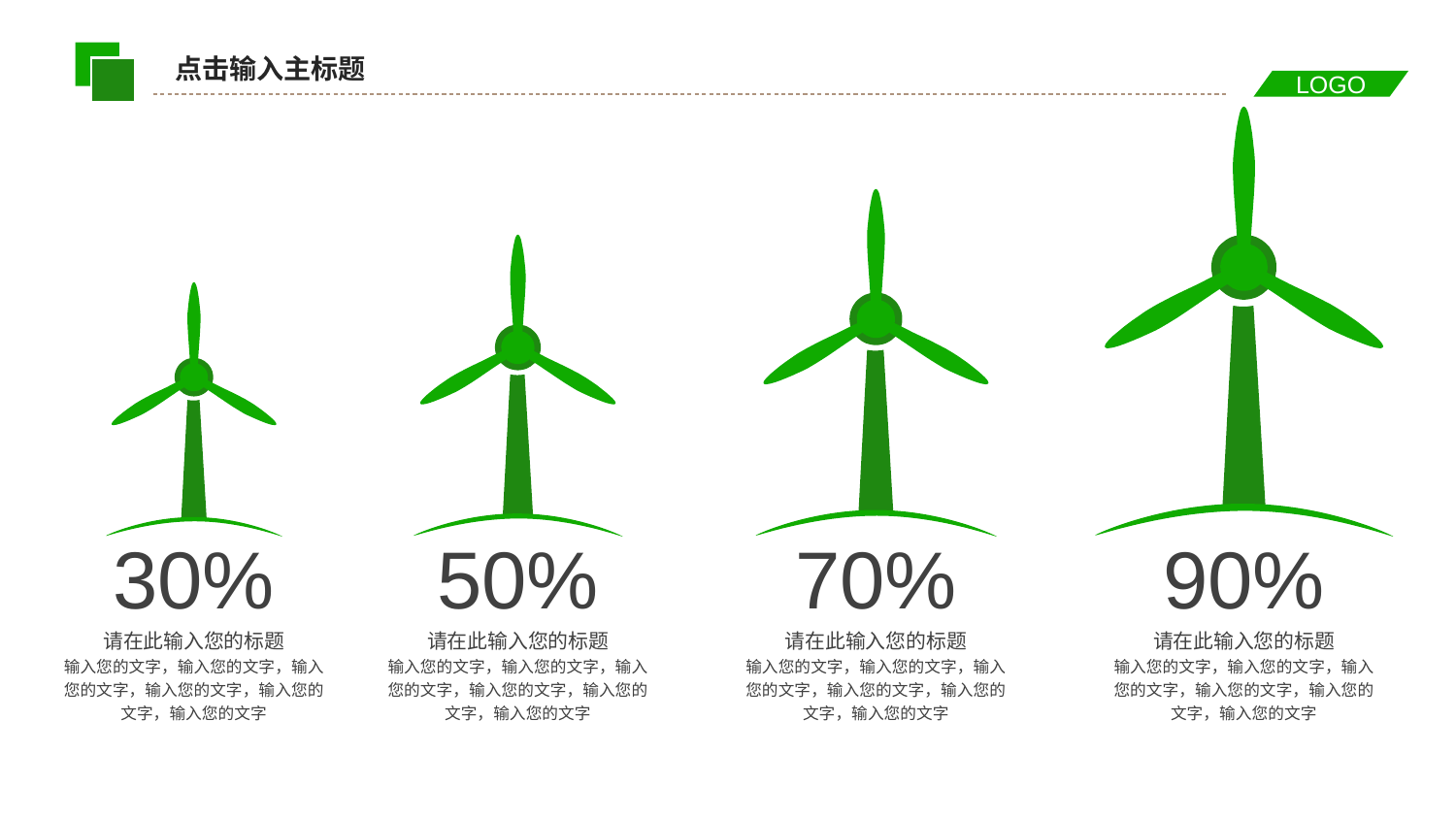

点击输入主标题

30%
50%
70%
90%
请在此输入您的标题
输入您的文字，输入您的文字，输入您的文字，输入您的文字，输入您的文字，输入您的文字
请在此输入您的标题
输入您的文字，输入您的文字，输入您的文字，输入您的文字，输入您的文字，输入您的文字
请在此输入您的标题
输入您的文字，输入您的文字，输入您的文字，输入您的文字，输入您的文字，输入您的文字
请在此输入您的标题
输入您的文字，输入您的文字，输入您的文字，输入您的文字，输入您的文字，输入您的文字